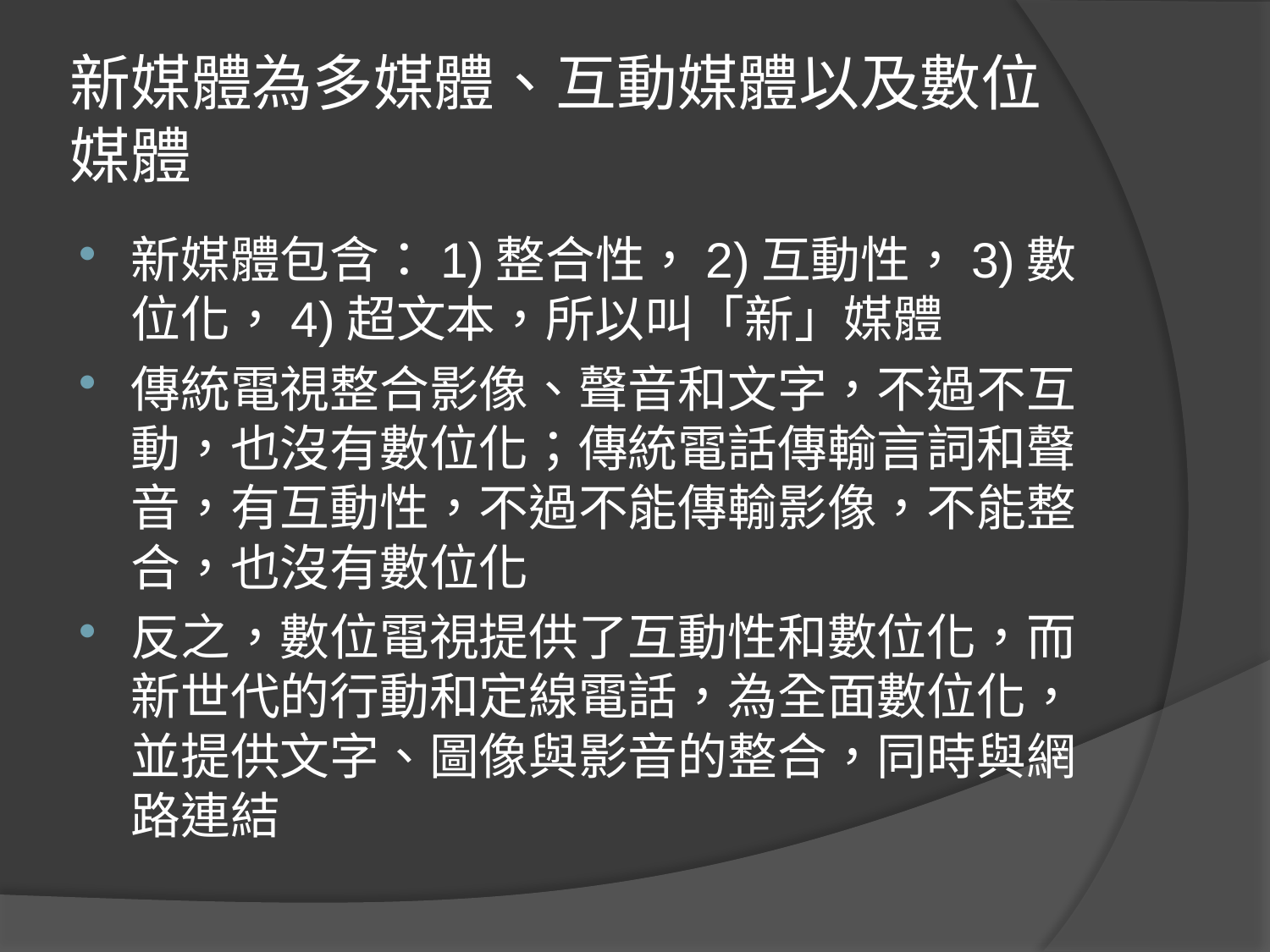

# 新媒體為多媒體、互動媒體以及數位媒體
新媒體包含：1)整合性，2)互動性，3)數位化，4)超文本，所以叫「新」媒體
傳統電視整合影像、聲音和文字，不過不互動，也沒有數位化；傳統電話傳輸言詞和聲音，有互動性，不過不能傳輸影像，不能整合，也沒有數位化
反之，數位電視提供了互動性和數位化，而新世代的行動和定線電話，為全面數位化，並提供文字、圖像與影音的整合，同時與網路連結